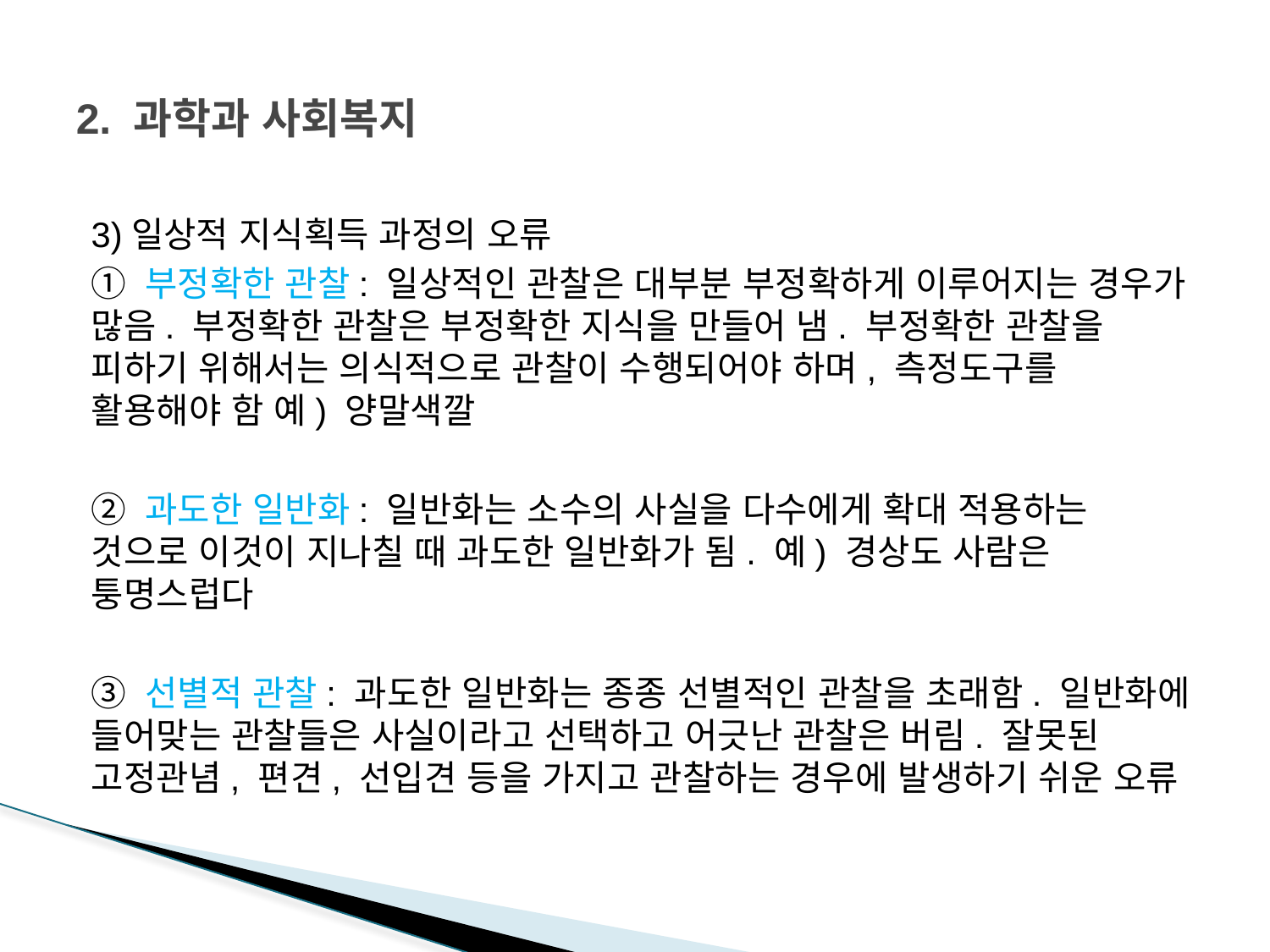

# 2. 과학과 사회복지
3)일상적 지식획득 과정의 오류
① 부정확한 관찰: 일상적인 관찰은 대부분 부정확하게 이루어지는 경우가 많음. 부정확한 관찰은 부정확한 지식을 만들어 냄. 부정확한 관찰을 피하기 위해서는 의식적으로 관찰이 수행되어야 하며, 측정도구를 활용해야 함 예) 양말색깔

② 과도한 일반화: 일반화는 소수의 사실을 다수에게 확대 적용하는 것으로 이것이 지나칠 때 과도한 일반화가 됨. 예) 경상도 사람은 퉁명스럽다

③ 선별적 관찰: 과도한 일반화는 종종 선별적인 관찰을 초래함. 일반화에 들어맞는 관찰들은 사실이라고 선택하고 어긋난 관찰은 버림. 잘못된 고정관념, 편견, 선입견 등을 가지고 관찰하는 경우에 발생하기 쉬운 오류